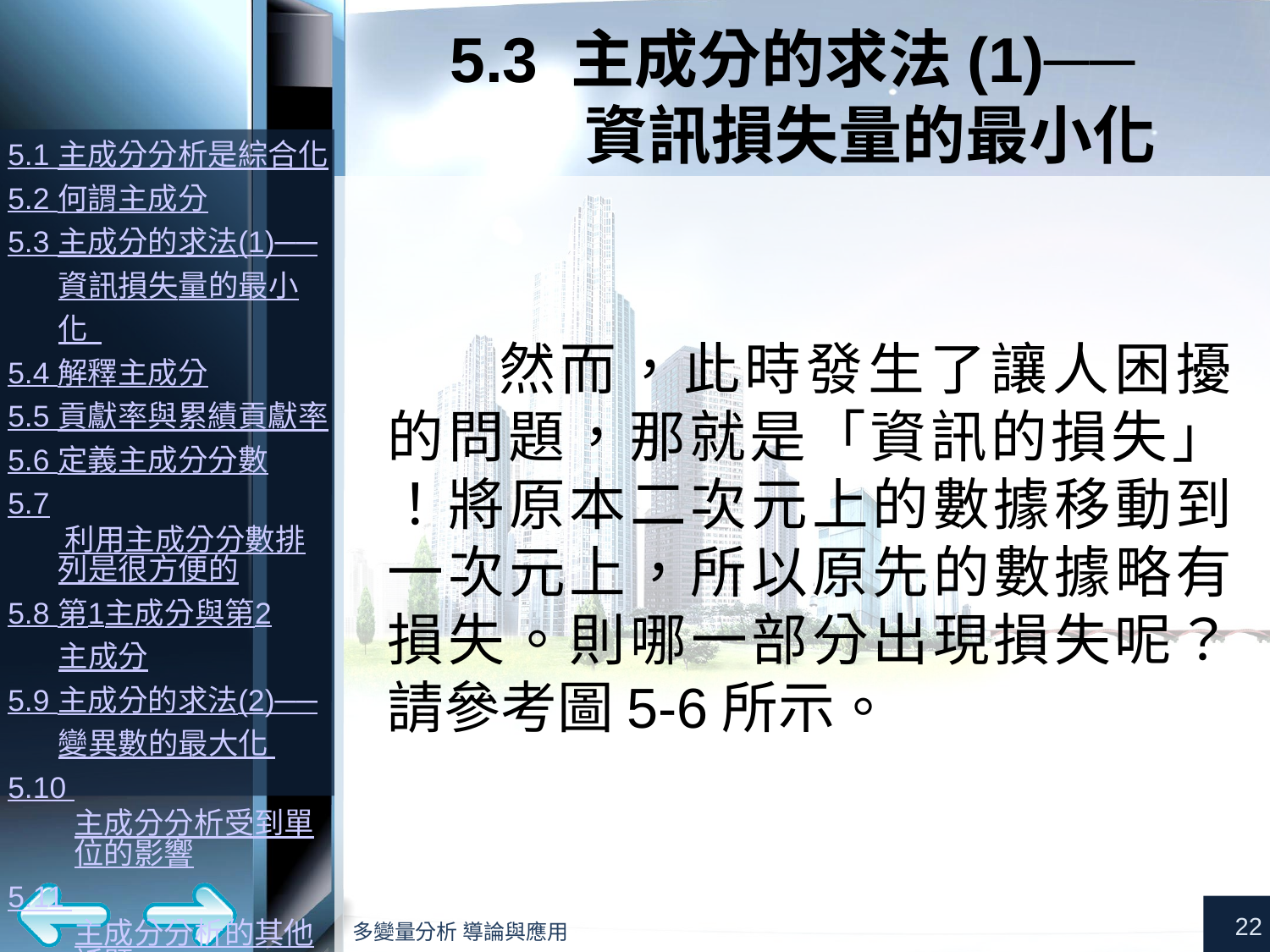

# 5.3 主成分的求法(1)── 資訊損失量的最小化
然而，此時發生了讓人困擾的問題，那就是「資訊的損失」
！將原本二次元上的數據移動到一次元上，所以原先的數據略有損失。則哪一部分出現損失呢？請參考圖5-6所示。
22
多變量分析 導論與應用